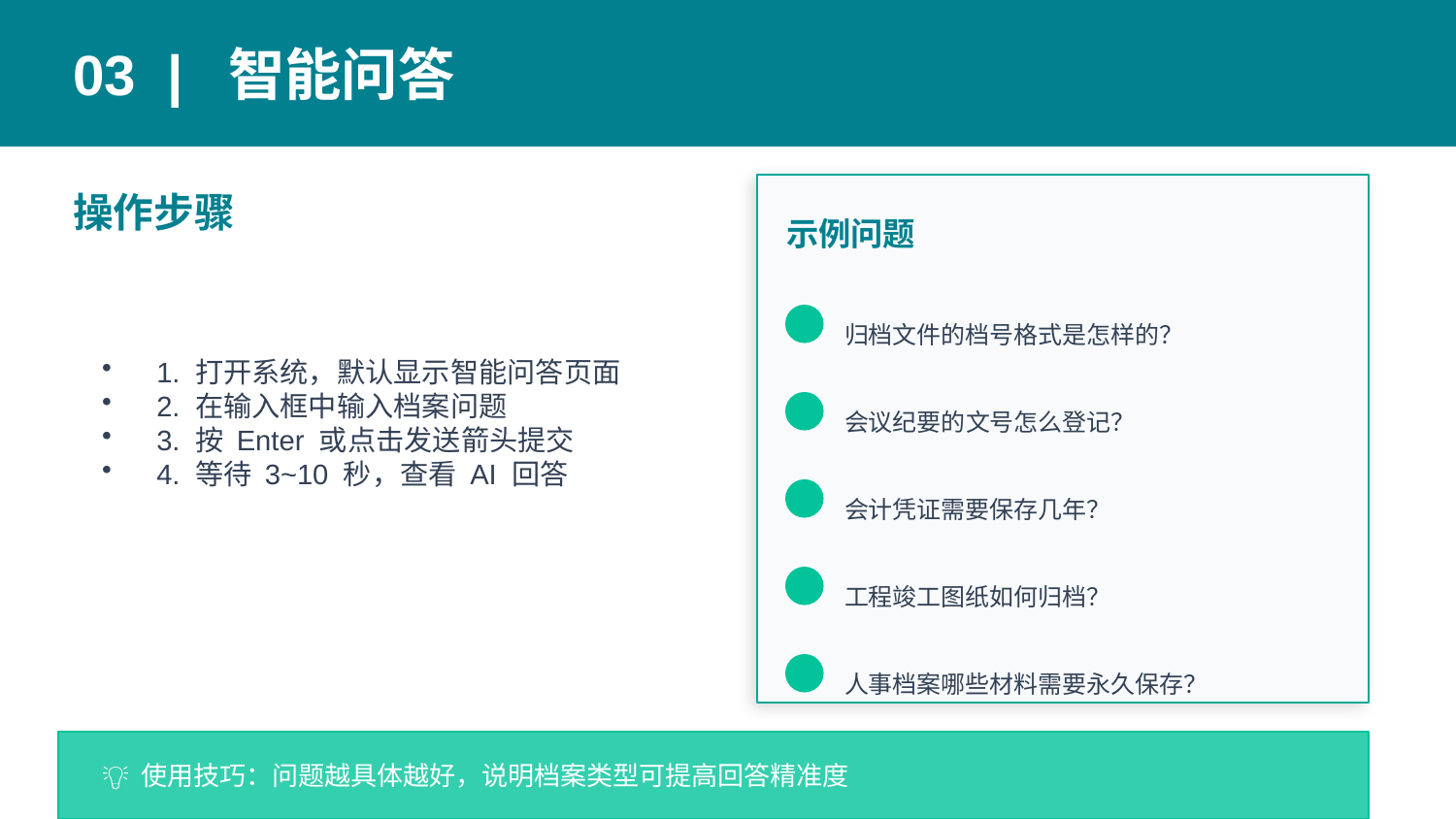

03  |  智能问答
操作步骤

示例问题
1. 打开系统，默认显示智能问答页面
2. 在输入框中输入档案问题
3. 按 Enter 或点击发送箭头提交
4. 等待 3~10 秒，查看 AI 回答

归档文件的档号格式是怎样的？

会议纪要的文号怎么登记？

会计凭证需要保存几年？

工程竣工图纸如何归档？

人事档案哪些材料需要永久保存？

💡 使用技巧：问题越具体越好，说明档案类型可提高回答精准度